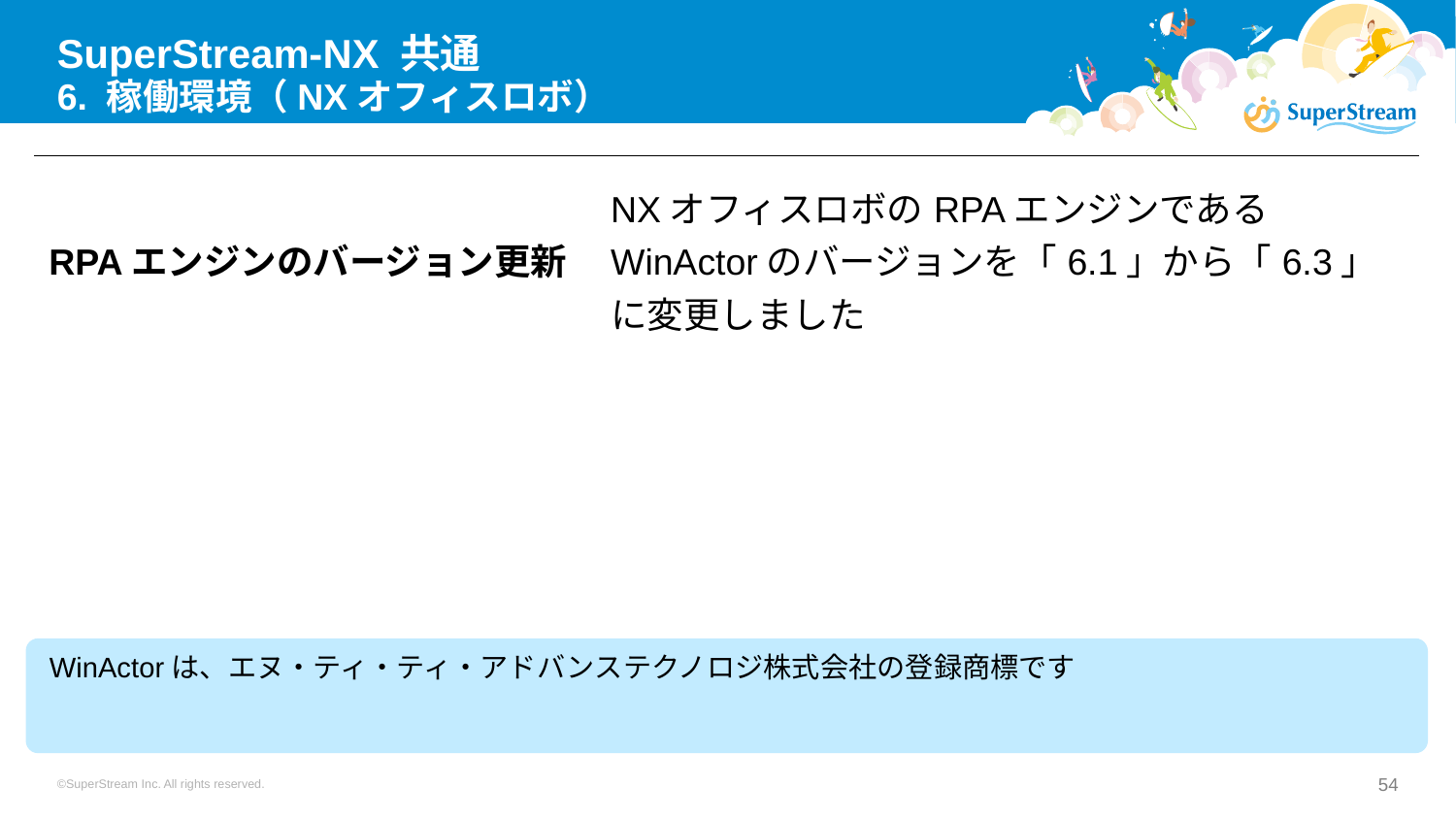

# SuperStream-NX 共通 6. 稼働環境（NXオフィスロボ）
| RPAエンジンのバージョン更新 | NXオフィスロボのRPAエンジンであるWinActorのバージョンを「6.1」から「6.3」に変更しました |
| --- | --- |
WinActorは、エヌ・ティ・ティ・アドバンステクノロジ株式会社の登録商標です
©SuperStream Inc. All rights reserved.
54